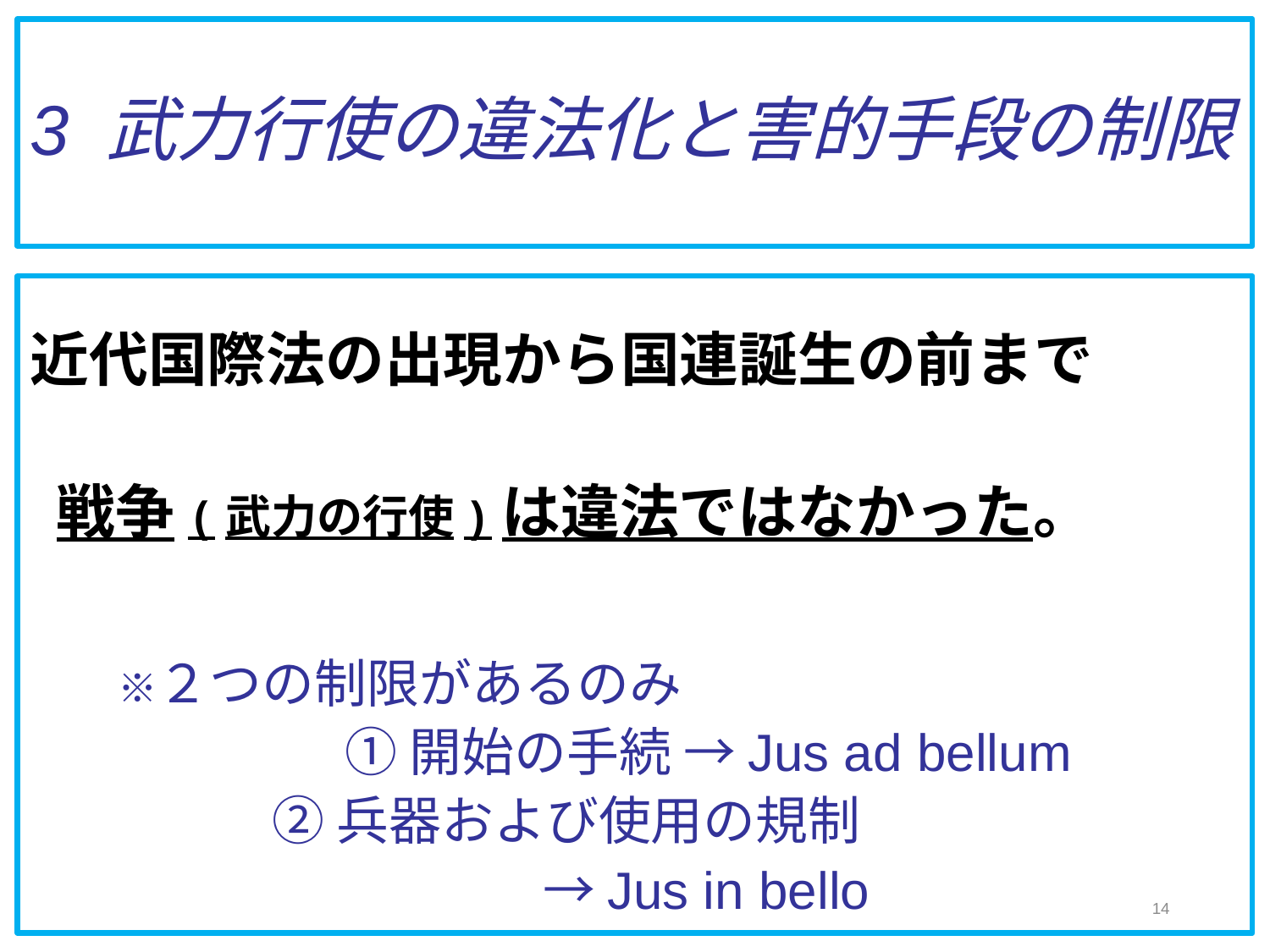

# 3 武力行使の違法化と害的手段の制限

近代国際法の出現から国連誕生の前まで

 戦争(武力の行使)は違法ではなかった。

  　※２つの制限があるのみ
　　　　　　① 開始の手続 →Jus ad bellum
             　  ② 兵器および使用の規制
                         　　　    →Jus in bello
14